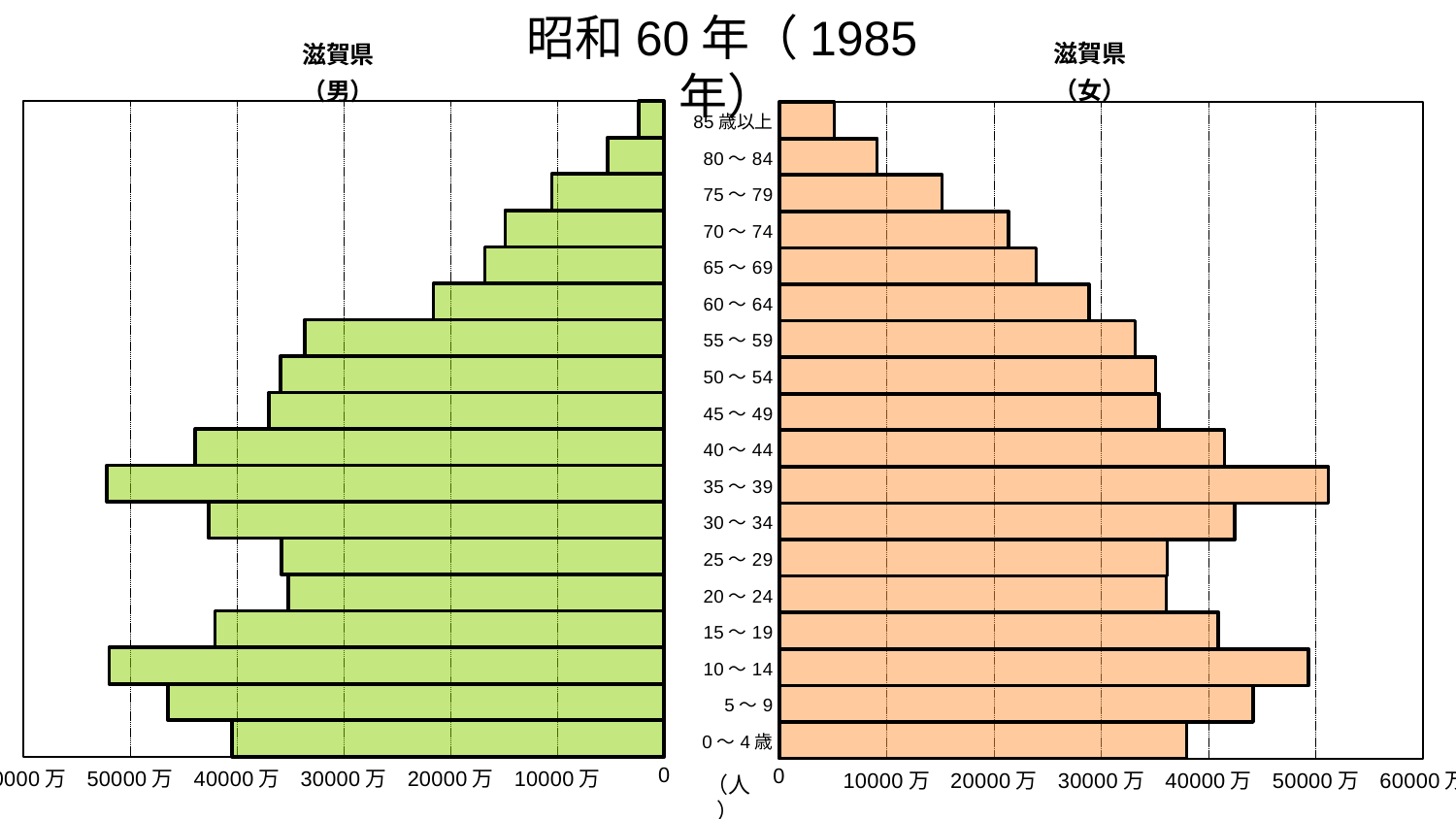

昭和60年（1985年）

### Chart: 滋賀県
（女）

| Category | 滋賀県 |
|---|---|
| 0～4歳 | 37985.0 |
| 5～9 | 44169.0 |
| 10～14 | 49328.0 |
| 15～19 | 40936.0 |
| 20～24 | 36067.0 |
| 25～29 | 36156.0 |
| 30～34 | 42448.0 |
| 35～39 | 51169.0 |
| 40～44 | 41505.0 |
| 45～49 | 35389.0 |
| 50～54 | 35069.0 |
| 55～59 | 33194.0 |
| 60～64 | 28860.0 |
| 65～69 | 23942.0 |
| 70～74 | 21377.0 |
| 75～79 | 15174.0 |
| 80～84 | 9137.0 |
| 85歳以上 | 5149.0 |

### Chart: 滋賀県
（男）

| Category | 滋賀県 |
|---|---|
| 0～4歳 | 40456.0 |
| 5～9 | 46432.0 |
| 10～14 | 51960.0 |
| 15～19 | 42036.0 |
| 20～24 | 35204.0 |
| 25～29 | 35848.0 |
| 30～34 | 42646.0 |
| 35～39 | 52152.0 |
| 40～44 | 43888.0 |
| 45～49 | 36976.0 |
| 50～54 | 35921.0 |
| 55～59 | 33635.0 |
| 60～64 | 21596.0 |
| 65～69 | 16773.0 |
| 70～74 | 14890.0 |
| 75～79 | 10523.0 |
| 80～84 | 5323.0 |
| 85歳以上 | 2369.0 |
（人）